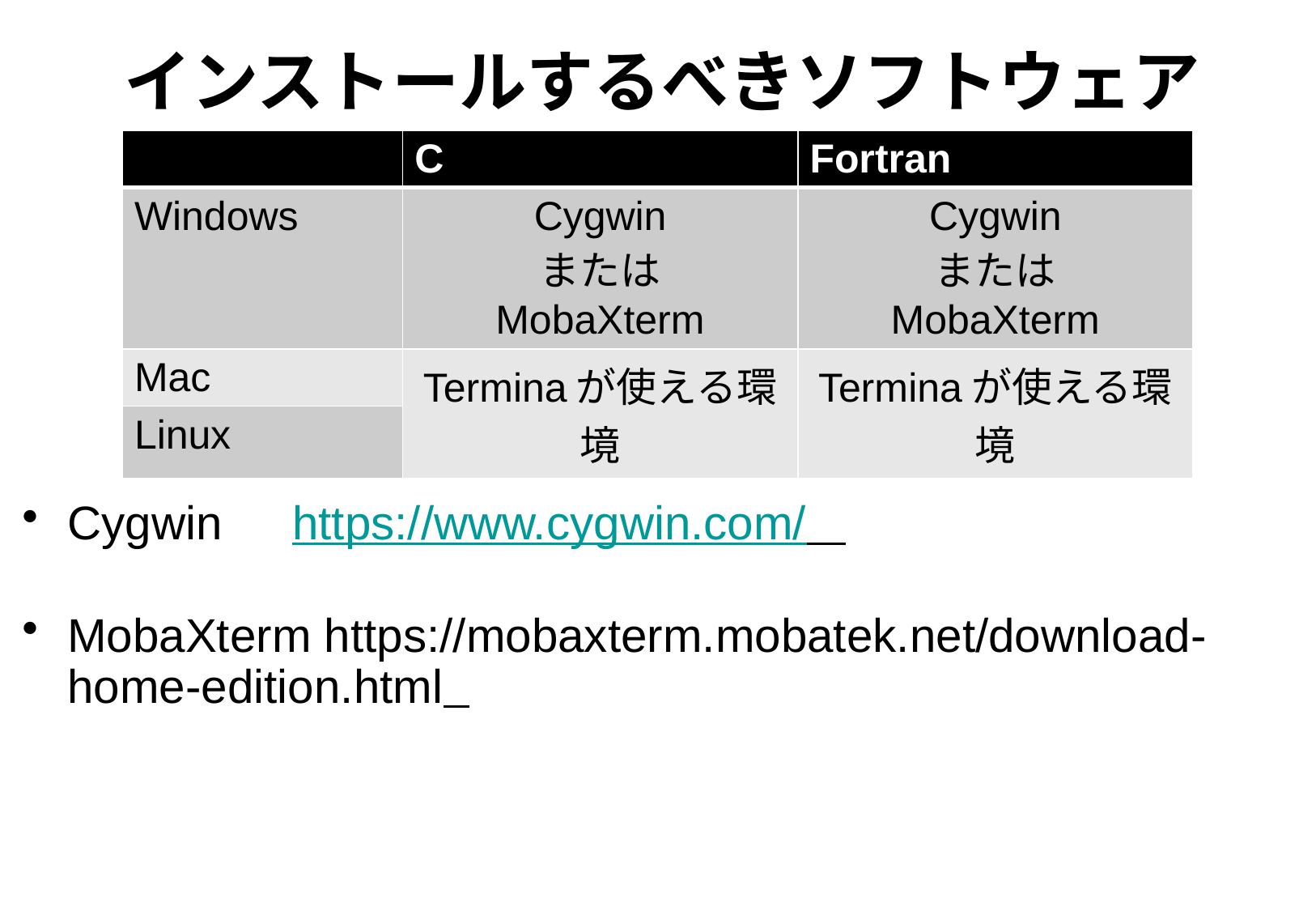

インストールするべきソフトウェア
|  | C | Fortran |
| --- | --- | --- |
| Windows | Cygwin または MobaXterm | Cygwin または MobaXterm |
| Mac | Terminaが使える環境 | Terminaが使える環境 |
| Linux |  |  |
Cygwin　https://www.cygwin.com/

MobaXterm https://mobaxterm.mobatek.net/download-home-edition.html